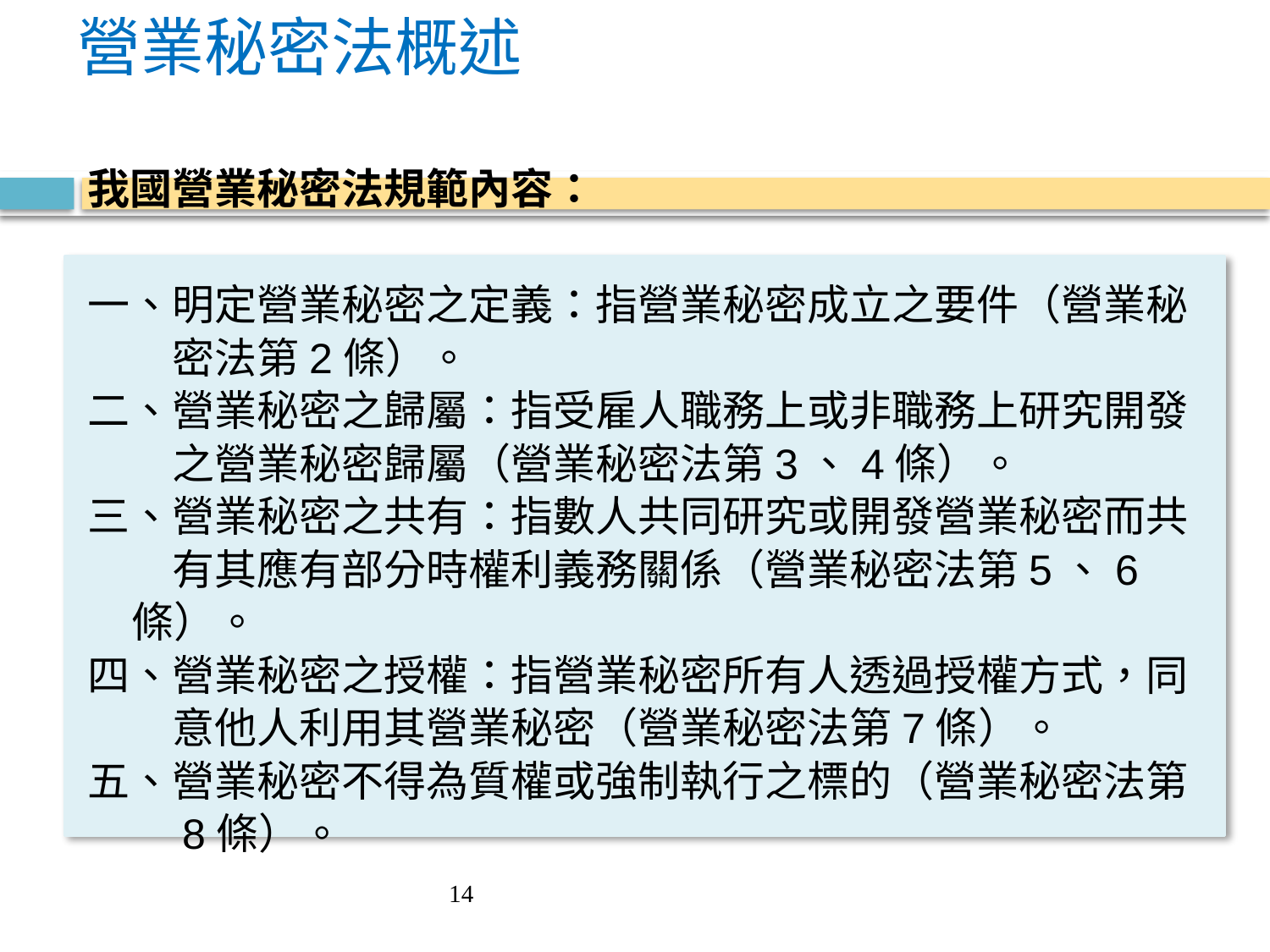

# 營業秘密法概述
我國營業秘密法規範內容：

一、明定營業秘密之定義：指營業秘密成立之要件（營業秘
　　密法第2條）。
二、營業秘密之歸屬：指受雇人職務上或非職務上研究開發
　　之營業秘密歸屬（營業秘密法第3、4條）。
三、營業秘密之共有：指數人共同研究或開發營業秘密而共
　　有其應有部分時權利義務關係（營業秘密法第5、6條）。
四、營業秘密之授權：指營業秘密所有人透過授權方式，同
　　意他人利用其營業秘密（營業秘密法第7條）。
五、營業秘密不得為質權或強制執行之標的（營業秘密法第
　　8條）。

14